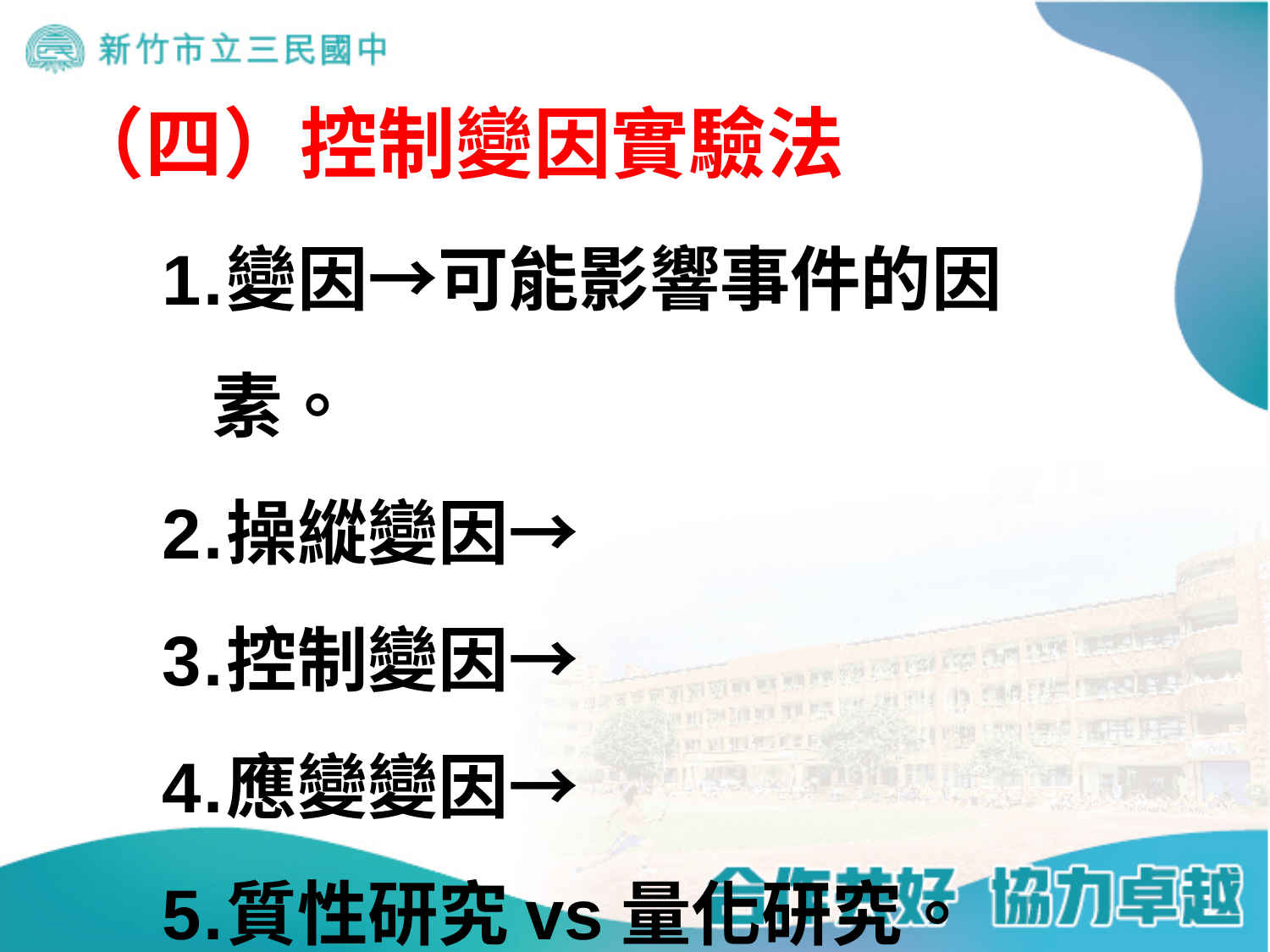

（四）控制變因實驗法
變因→可能影響事件的因素。
操縱變因→
控制變因→
應變變因→
質性研究vs量化研究。